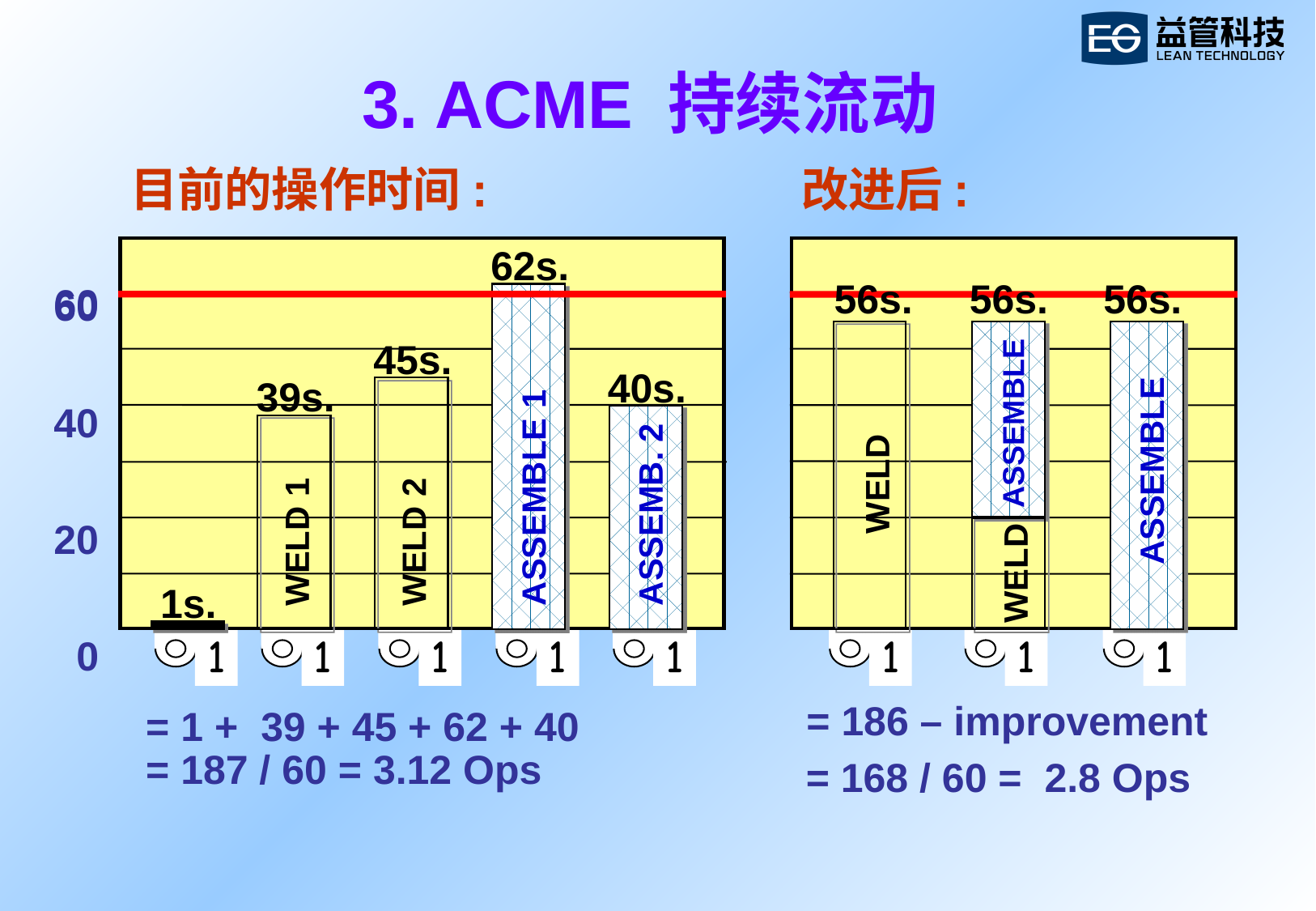

# 3. ACME 持续流动

 目前的操作时间:
 改进后:
62s.

60

40

20

  0
56s.
56s.
56s.
60

45s.

40s.
39s.

ASSEMBLE

ASSEMBLE
WELD

ASSEMBLE 1
ASSEMB. 2
WELD 2
WELD 1

WELD
1s.

1

1

1

1

1

1

1

1

= 186 – improvement
= 1 +  39 + 45 + 62 + 40
= 187 / 60 = 3.12 Ops
= 168 / 60 =  2.8 Ops